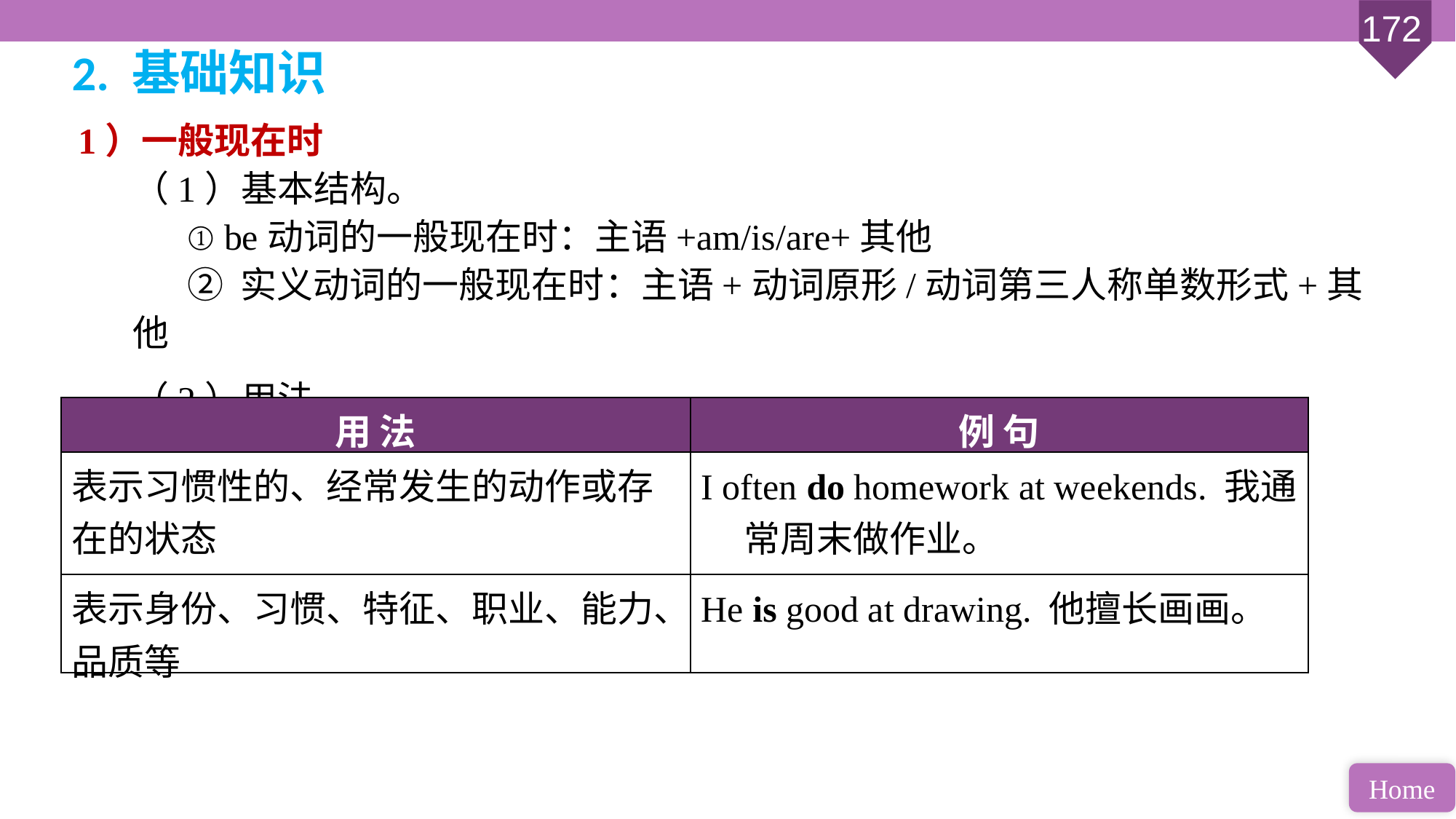

2. 基础知识
1）一般现在时
（1）基本结构。
① be动词的一般现在时：主语+am/is/are+其他
② 实义动词的一般现在时：主语+动词原形/动词第三人称单数形式+其他
（2）用法。
| 用 法 | 例 句 |
| --- | --- |
| 表示习惯性的、经常发生的动作或存在的状态 | I often do homework at weekends. 我通常周末做作业。 |
| 表示身份、习惯、特征、职业、能力、品质等 | He is good at drawing. 他擅长画画。 |